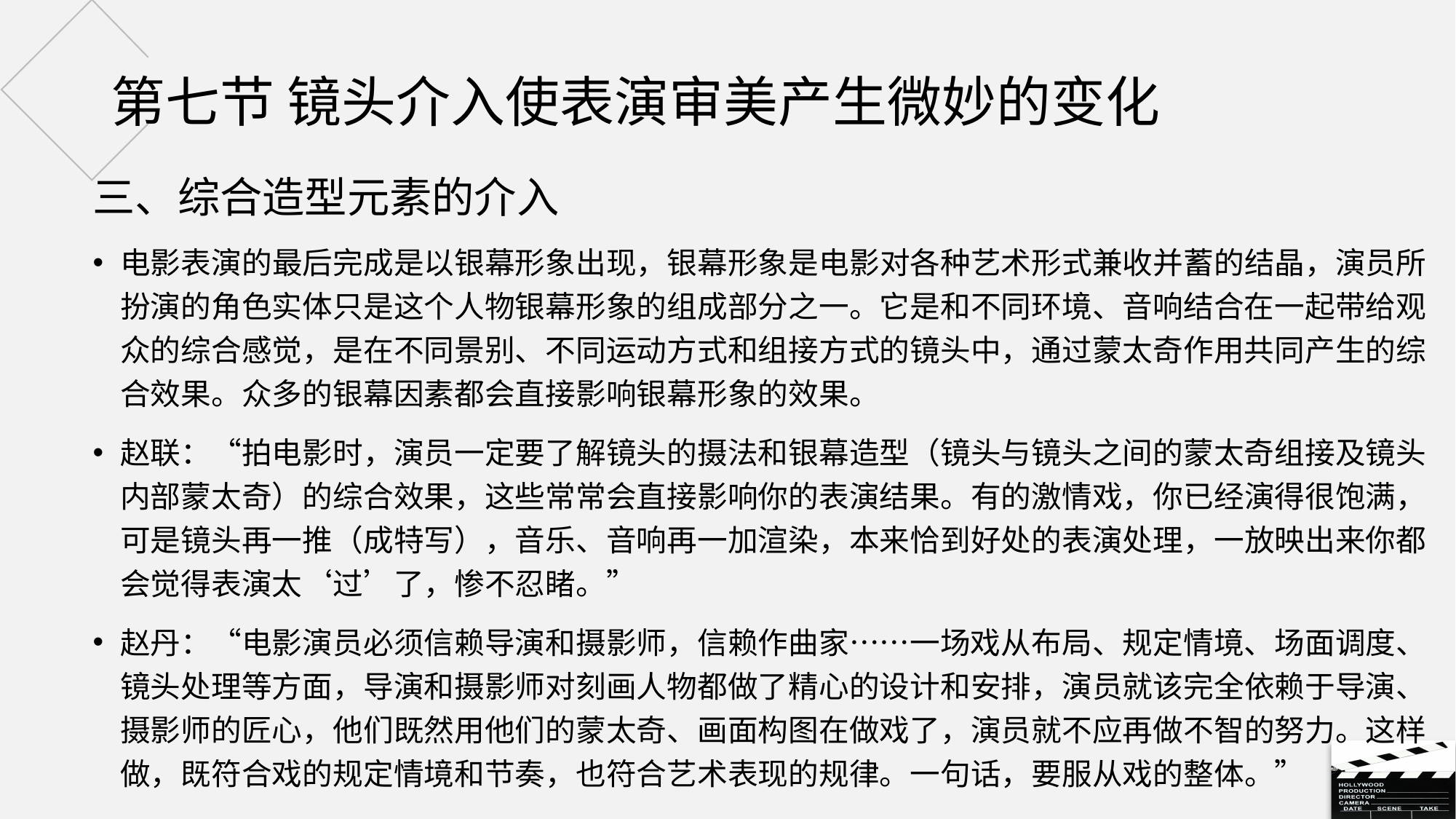

# 第七节 镜头介入使表演审美产生微妙的变化
三、综合造型元素的介入
电影表演的最后完成是以银幕形象出现，银幕形象是电影对各种艺术形式兼收并蓄的结晶，演员所扮演的角色实体只是这个人物银幕形象的组成部分之一。它是和不同环境、音响结合在一起带给观众的综合感觉，是在不同景别、不同运动方式和组接方式的镜头中，通过蒙太奇作用共同产生的综合效果。众多的银幕因素都会直接影响银幕形象的效果。
赵联：“拍电影时，演员一定要了解镜头的摄法和银幕造型（镜头与镜头之间的蒙太奇组接及镜头内部蒙太奇）的综合效果，这些常常会直接影响你的表演结果。有的激情戏，你已经演得很饱满，可是镜头再一推（成特写），音乐、音响再一加渲染，本来恰到好处的表演处理，一放映出来你都会觉得表演太‘过’了，惨不忍睹。”
赵丹：“电影演员必须信赖导演和摄影师，信赖作曲家……一场戏从布局、规定情境、场面调度、镜头处理等方面，导演和摄影师对刻画人物都做了精心的设计和安排，演员就该完全依赖于导演、摄影师的匠心，他们既然用他们的蒙太奇、画面构图在做戏了，演员就不应再做不智的努力。这样做，既符合戏的规定情境和节奏，也符合艺术表现的规律。一句话，要服从戏的整体。”